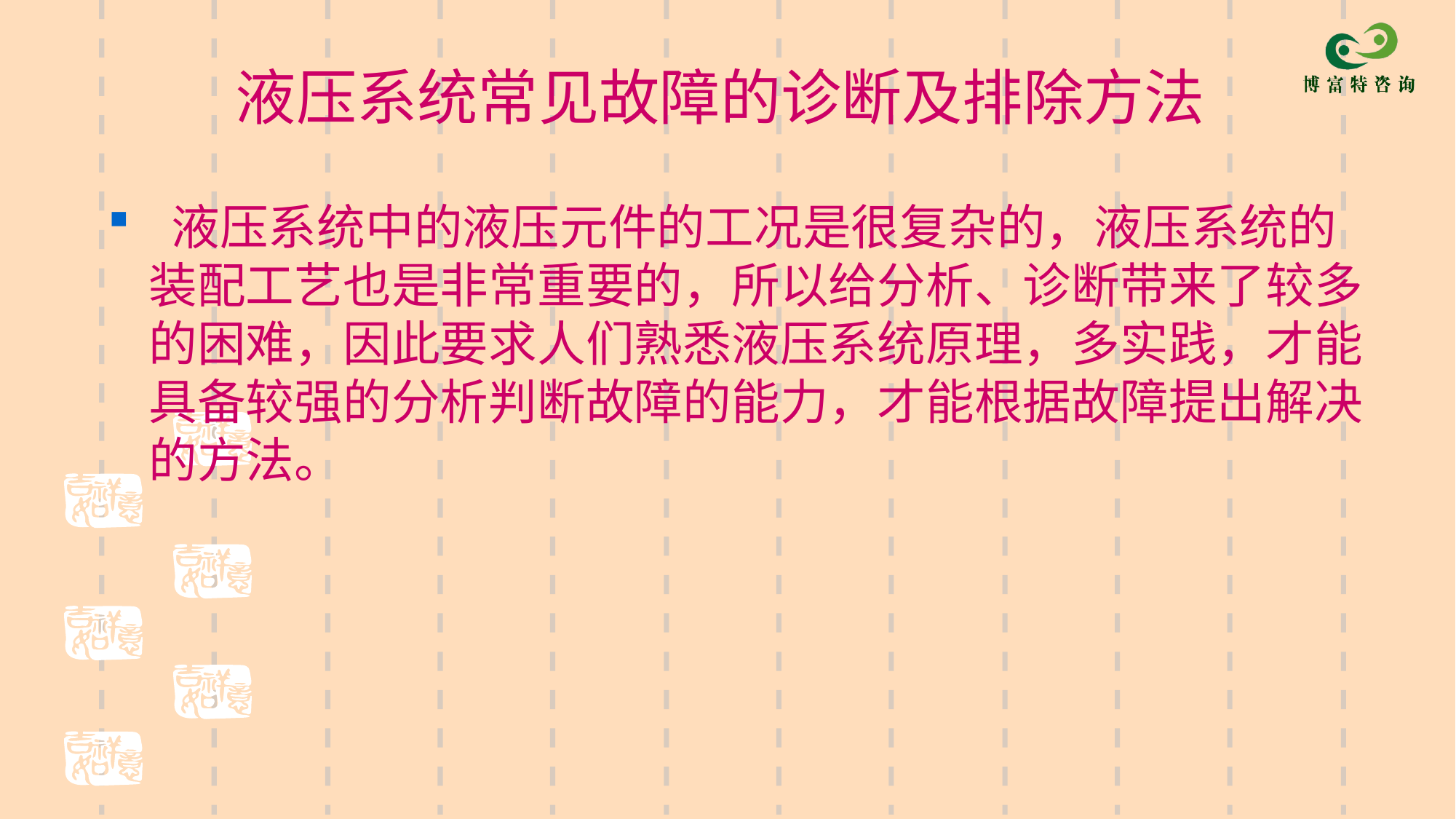

# 液压系统常见故障的诊断及排除方法
 液压系统中的液压元件的工况是很复杂的，液压系统的装配工艺也是非常重要的，所以给分析、诊断带来了较多的困难，因此要求人们熟悉液压系统原理，多实践，才能具备较强的分析判断故障的能力，才能根据故障提出解决的方法。